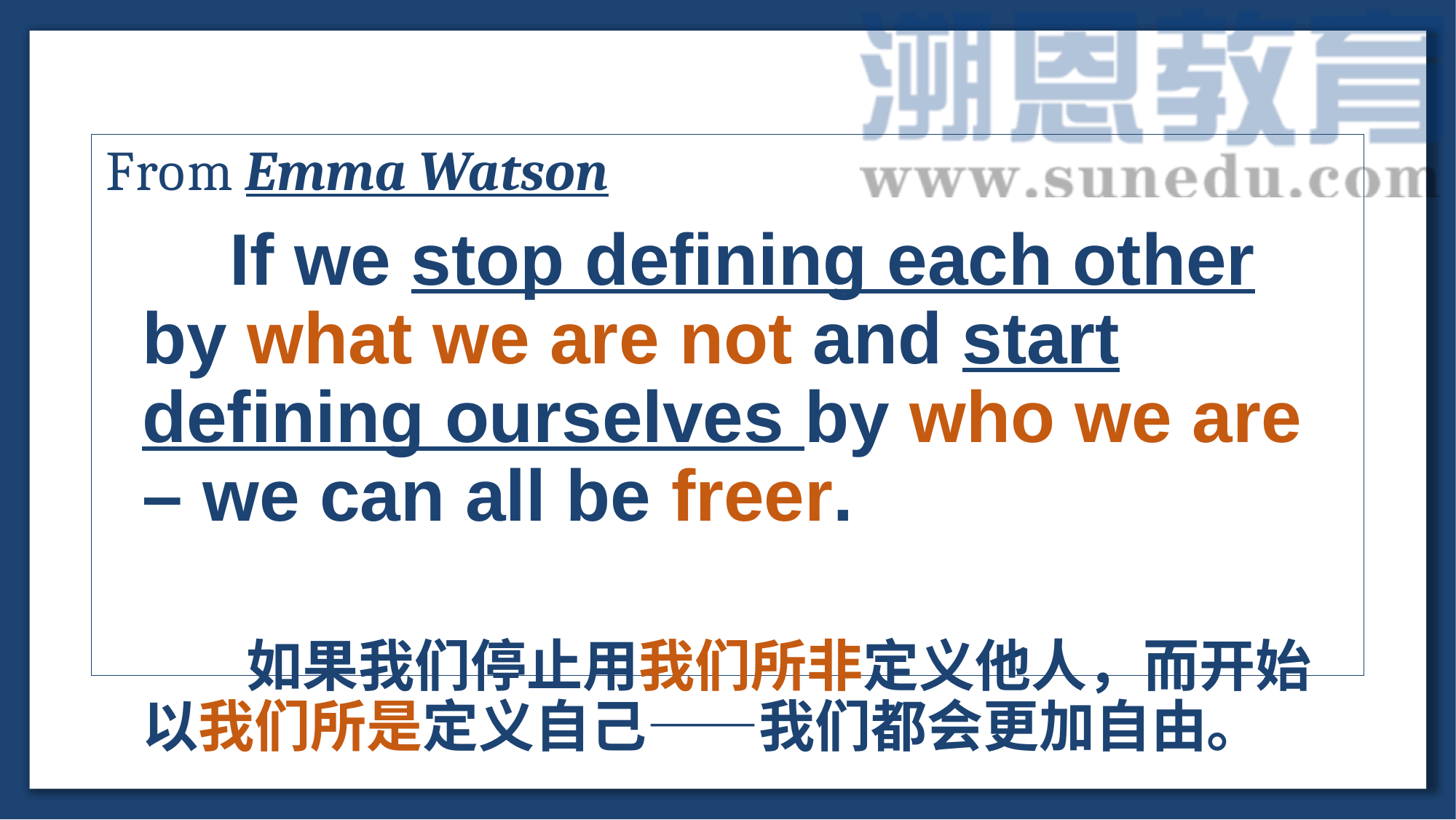

From Emma Watson
          If we stop defining each other by what we are not and start defining ourselves by who we are – we can all be freer.

          如果我们停止用我们所非定义他人，而开始以我们所是定义自己——我们都会更加自由。